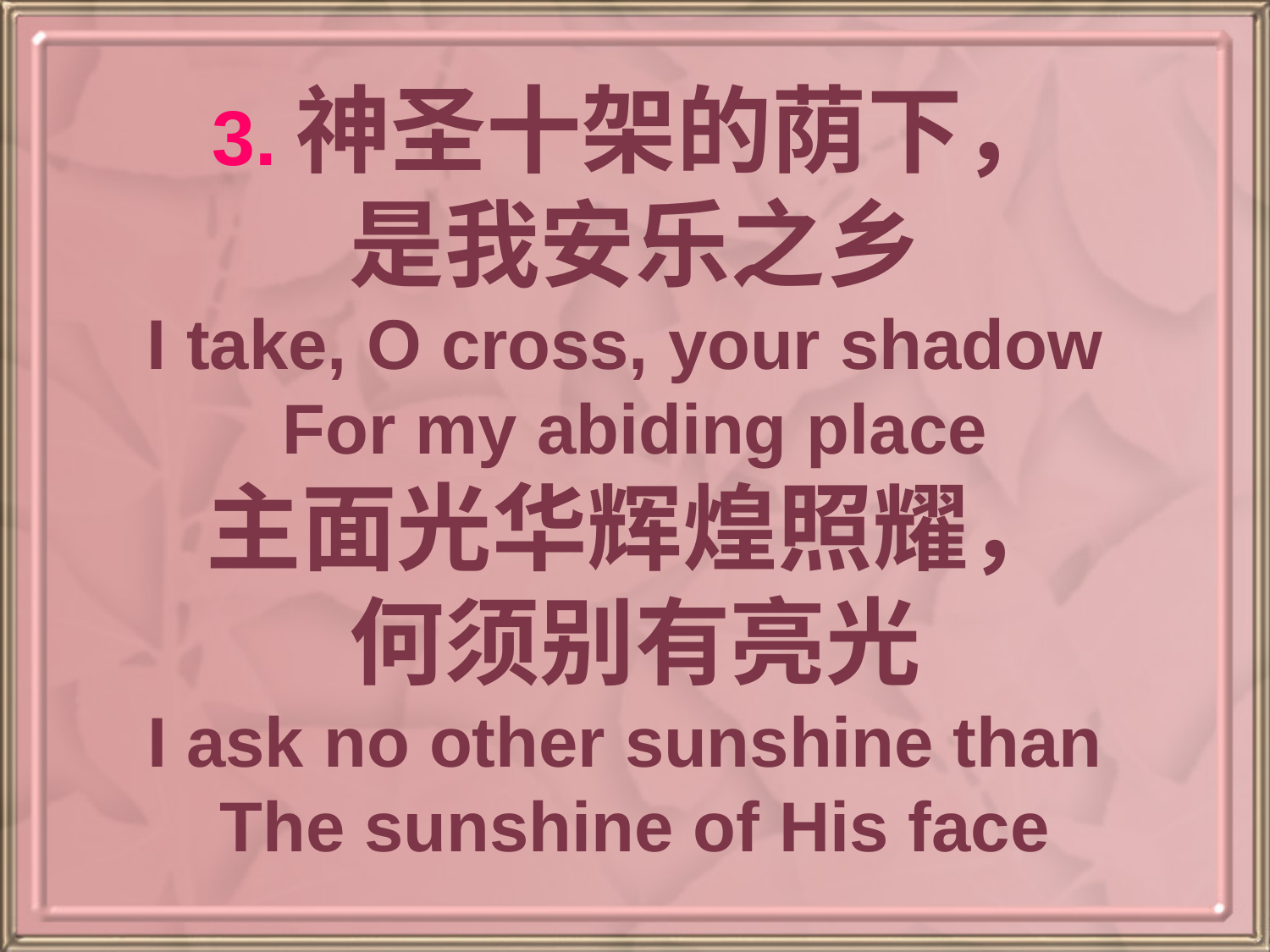

3.神圣十架的荫下，
是我安乐之乡
I take, O cross, your shadow
For my abiding place
主面光华辉煌照耀，
何须别有亮光
I ask no other sunshine than
The sunshine of His face